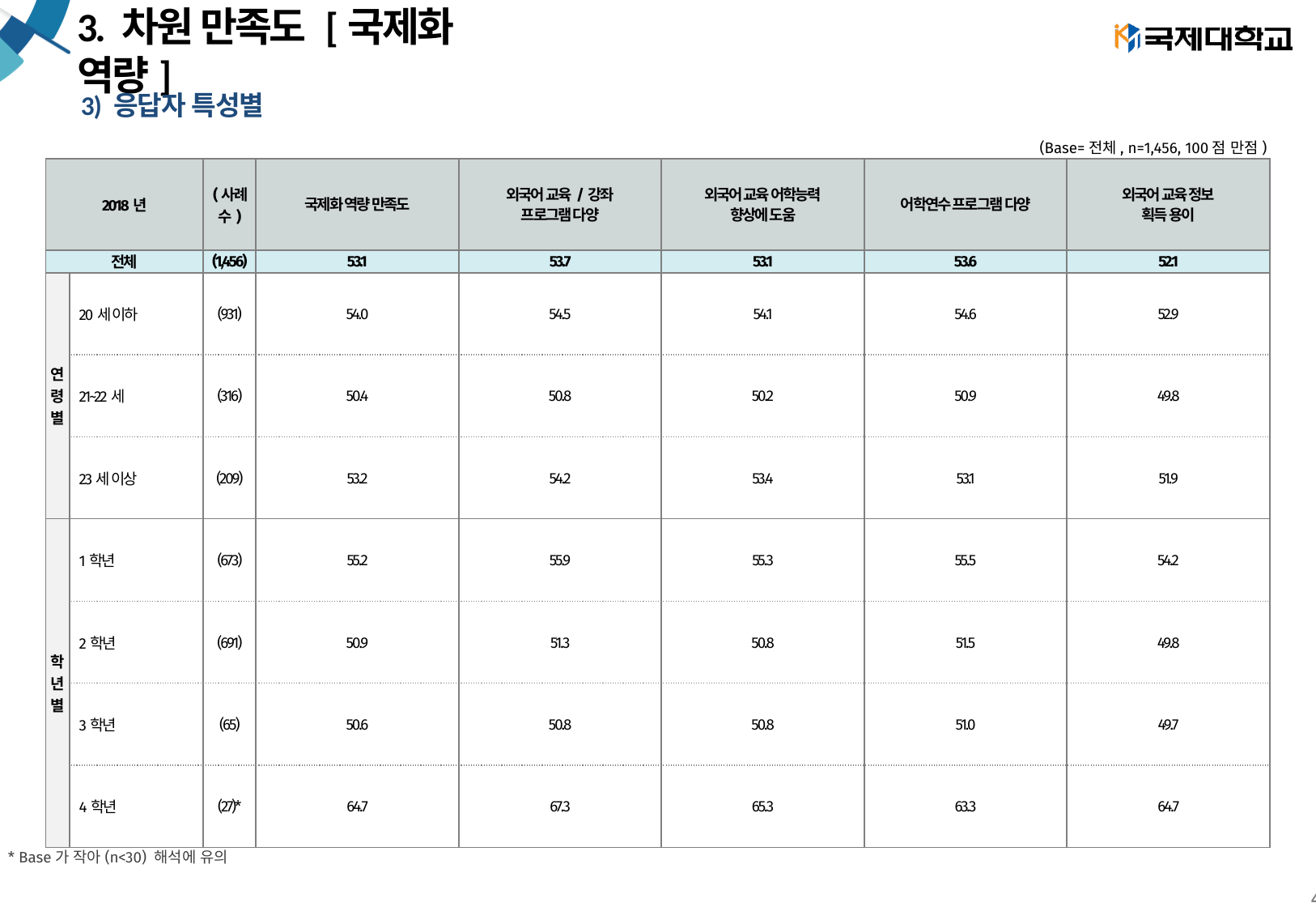

# 3. 차원 만족도 [국제화 역량]
3) 응답자 특성별
(Base=전체, n=1,456, 100점 만점)
| 2018년 |  | (사례수) | 국제화 역량 만족도 | 외국어 교육/강좌 프로그램 다양 | 외국어 교육 어학능력 향상에 도움 | 어학연수 프로그램 다양 | 외국어 교육 정보 획득 용이 |
| --- | --- | --- | --- | --- | --- | --- | --- |
| 전체 |  | (1,456) | 53.1 | 53.7 | 53.1 | 53.6 | 52.1 |
| 연 령 별 | 20세 이하 | (931) | 54.0 | 54.5 | 54.1 | 54.6 | 52.9 |
|  | 21~22세 | (316) | 50.4 | 50.8 | 50.2 | 50.9 | 49.8 |
|  | 23세 이상 | (209) | 53.2 | 54.2 | 53.4 | 53.1 | 51.9 |
| 학 년 별 | 1학년 | (673) | 55.2 | 55.9 | 55.3 | 55.5 | 54.2 |
|  | 2학년 | (691) | 50.9 | 51.3 | 50.8 | 51.5 | 49.8 |
|  | 3학년 | (65) | 50.6 | 50.8 | 50.8 | 51.0 | 49.7 |
|  | 4학년 | (27)\* | 64.7 | 67.3 | 65.3 | 63.3 | 64.7 |
* Base가 작아(n<30) 해석에 유의